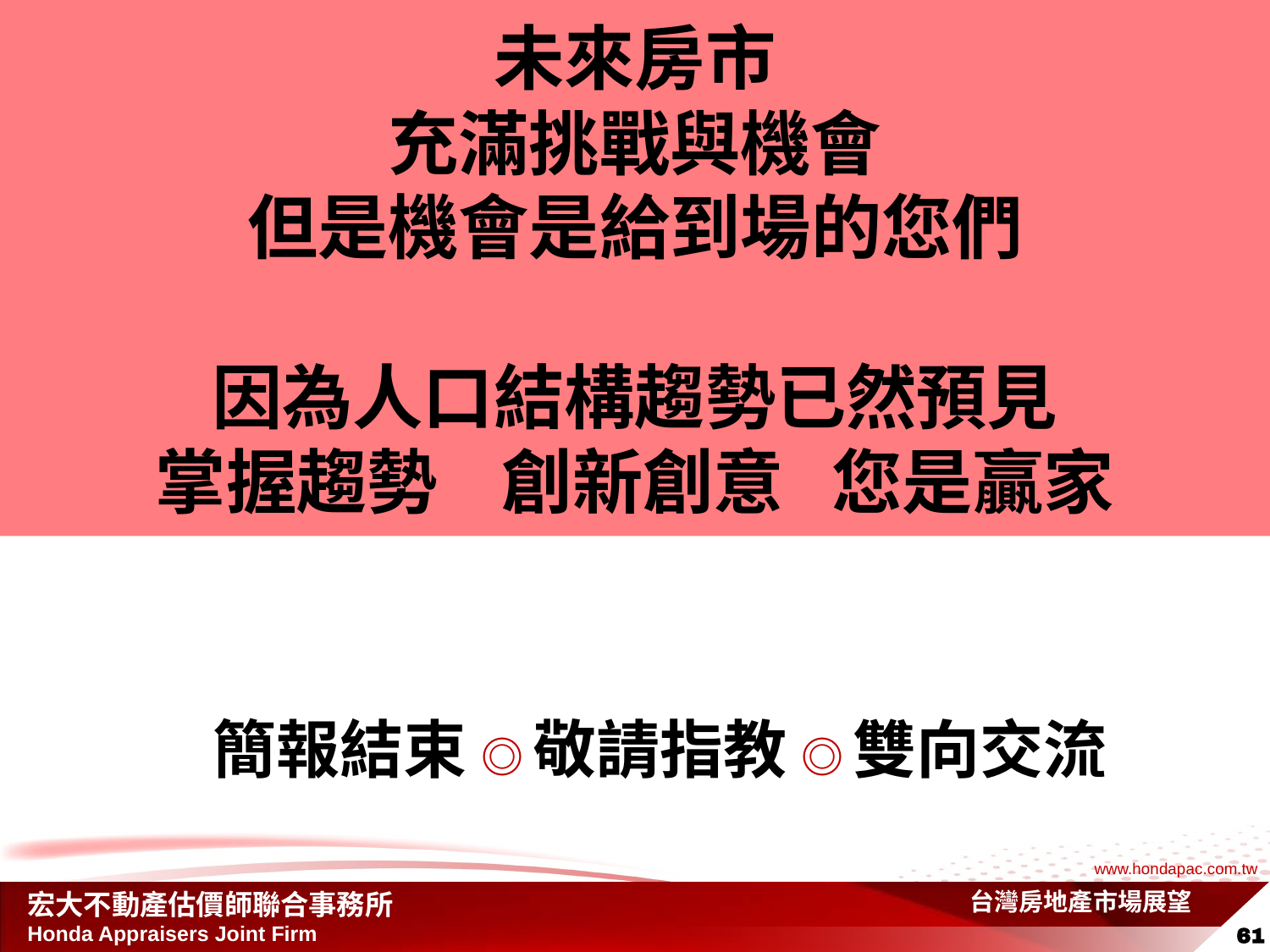

# 未來房市 充滿挑戰與機會 但是機會是給到場的您們 因為人口結構趨勢已然預見 掌握趨勢    創新創意   您是贏家

簡報結束 ◎ 敬請指教 ◎ 雙向交流
台灣房地產市場展望
61